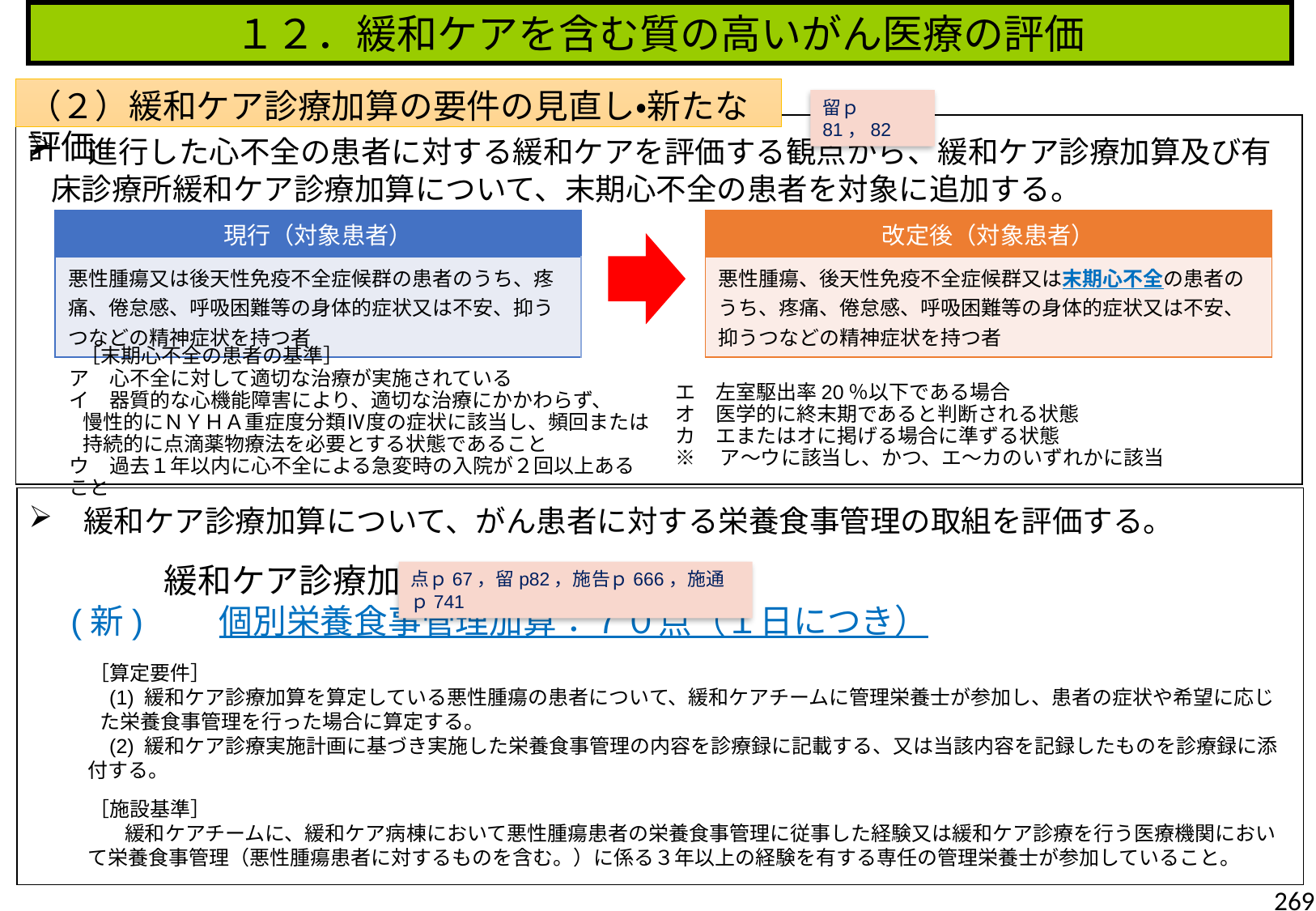

１２．緩和ケアを含む質の高いがん医療の評価
（２）緩和ケア診療加算の要件の見直し・新たな評価
留ｐ81，82
　進行した心不全の患者に対する緩和ケアを評価する観点から、緩和ケア診療加算及び有床診療所緩和ケア診療加算について、末期心不全の患者を対象に追加する。

| 改定後（対象患者） |
| --- |
| 悪性腫瘍、後天性免疫不全症候群又は末期心不全の患者のうち、疼痛、倦怠感、呼吸困難等の身体的症状又は不安、抑うつなどの精神症状を持つ者 |
| 現行（対象患者） |
| --- |
| 悪性腫瘍又は後天性免疫不全症候群の患者のうち、疼痛、倦怠感、呼吸困難等の身体的症状又は不安、抑うつなどの精神症状を持つ者 |

［末期心不全の患者の基準］
ア　心不全に対して適切な治療が実施されている
イ　器質的な心機能障害により、適切な治療にかかわらず、
  慢性的にＮＹＨＡ重症度分類Ⅳ度の症状に該当し、頻回または
  持続的に点滴薬物療法を必要とする状態であること
ウ　過去１年以内に心不全による急変時の入院が２回以上あること

エ　左室駆出率20％以下である場合
オ　医学的に終末期であると判断される状態
カ　エまたはオに掲げる場合に準ずる状態
※　ア～ウに該当し、かつ、エ～カのいずれかに該当
　緩和ケア診療加算について、がん患者に対する栄養食事管理の取組を評価する。
　　　　緩和ケア診療加算
　(新)　　個別栄養食事管理加算：７０点（１日につき）
　　　［算定要件］
　　(1) 緩和ケア診療加算を算定している悪性腫瘍の患者について、緩和ケアチームに管理栄養士が参加し、患者の症状や希望に応じた栄養食事管理を行った場合に算定する。
　　(2) 緩和ケア診療実施計画に基づき実施した栄養食事管理の内容を診療録に記載する、又は当該内容を記録したものを診療録に添付する。
　　　［施設基準］
　　　緩和ケアチームに、緩和ケア病棟において悪性腫瘍患者の栄養食事管理に従事した経験又は緩和ケア診療を行う医療機関において栄養食事管理（悪性腫瘍患者に対するものを含む。）に係る３年以上の経験を有する専任の管理栄養士が参加していること。

点ｐ67，留p82，施告ｐ666，施通ｐ741
269